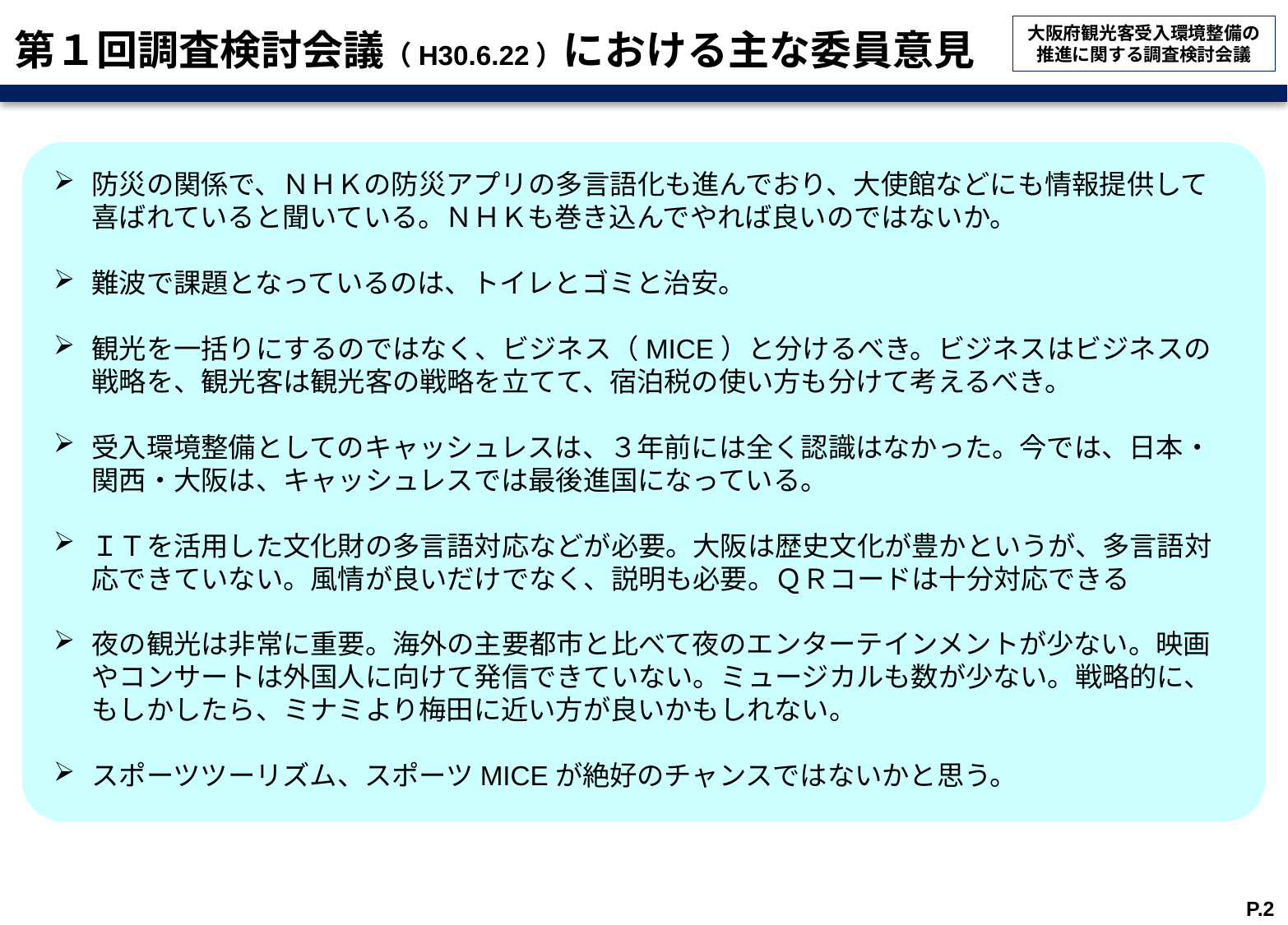

# 第１回調査検討会議（H30.6.22）における主な委員意見

防災の関係で、ＮＨＫの防災アプリの多言語化も進んでおり、大使館などにも情報提供して喜ばれていると聞いている。ＮＨＫも巻き込んでやれば良いのではないか。

難波で課題となっているのは、トイレとゴミと治安。

観光を一括りにするのではなく、ビジネス（MICE）と分けるべき。ビジネスはビジネスの戦略を、観光客は観光客の戦略を立てて、宿泊税の使い方も分けて考えるべき。

受入環境整備としてのキャッシュレスは、３年前には全く認識はなかった。今では、日本・関西・大阪は、キャッシュレスでは最後進国になっている。

ＩＴを活用した文化財の多言語対応などが必要。大阪は歴史文化が豊かというが、多言語対応できていない。風情が良いだけでなく、説明も必要。ＱＲコードは十分対応できる

夜の観光は非常に重要。海外の主要都市と比べて夜のエンターテインメントが少ない。映画やコンサートは外国人に向けて発信できていない。ミュージカルも数が少ない。戦略的に、もしかしたら、ミナミより梅田に近い方が良いかもしれない。

スポーツツーリズム、スポーツMICEが絶好のチャンスではないかと思う。

P.2